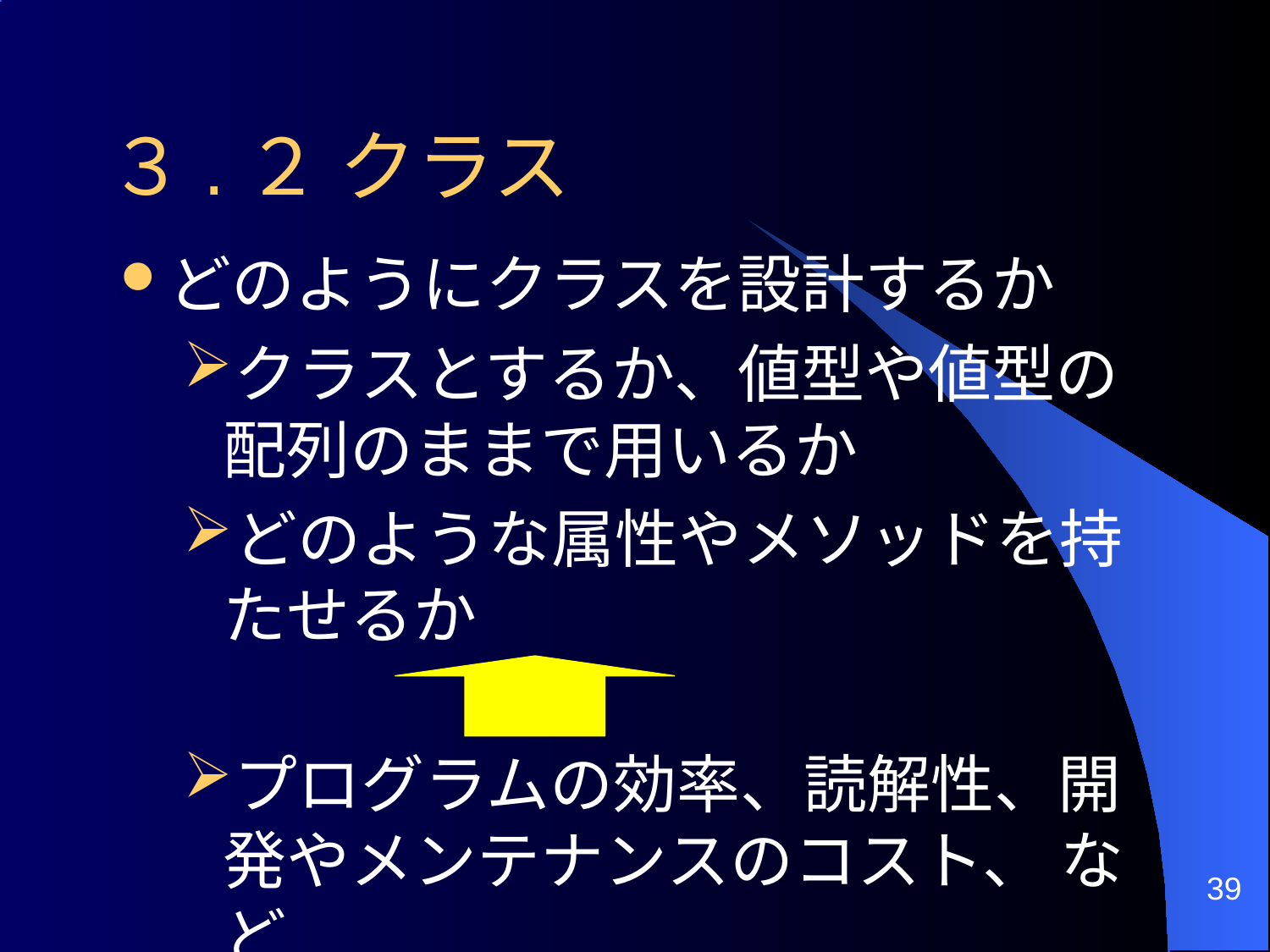

# ３.２ クラス
どのようにクラスを設計するか
クラスとするか、値型や値型の配列のままで用いるか
どのような属性やメソッドを持たせるか

プログラムの効率、読解性、開発やメンテナンスのコスト、 など

39